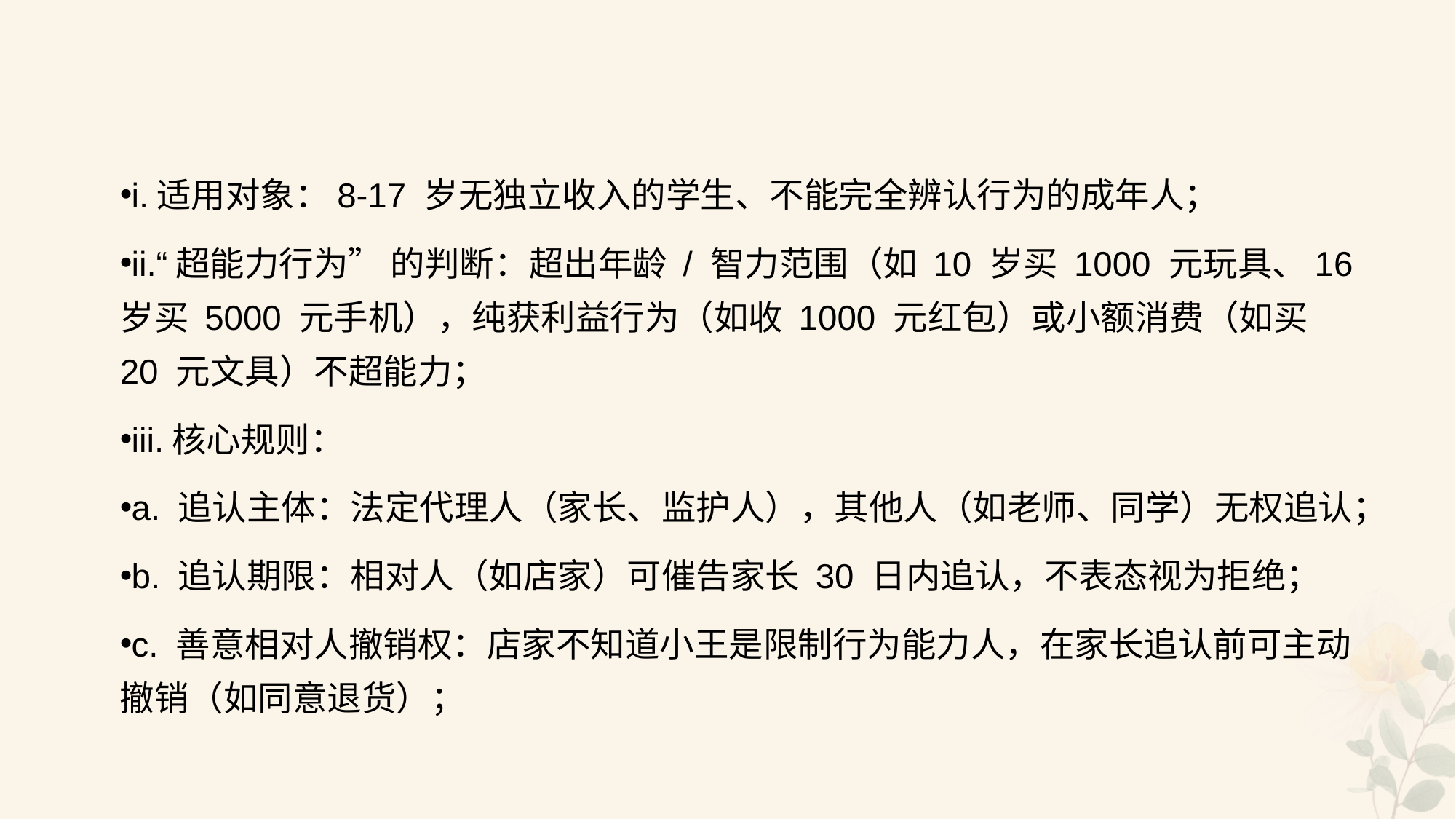

#
i.适用对象：8-17 岁无独立收入的学生、不能完全辨认行为的成年人；
ii.“超能力行为” 的判断：超出年龄 / 智力范围（如 10 岁买 1000 元玩具、16 岁买 5000 元手机），纯获利益行为（如收 1000 元红包）或小额消费（如买 20 元文具）不超能力；
iii.核心规则：
a. 追认主体：法定代理人（家长、监护人），其他人（如老师、同学）无权追认；
b. 追认期限：相对人（如店家）可催告家长 30 日内追认，不表态视为拒绝；
c. 善意相对人撤销权：店家不知道小王是限制行为能力人，在家长追认前可主动撤销（如同意退货）；